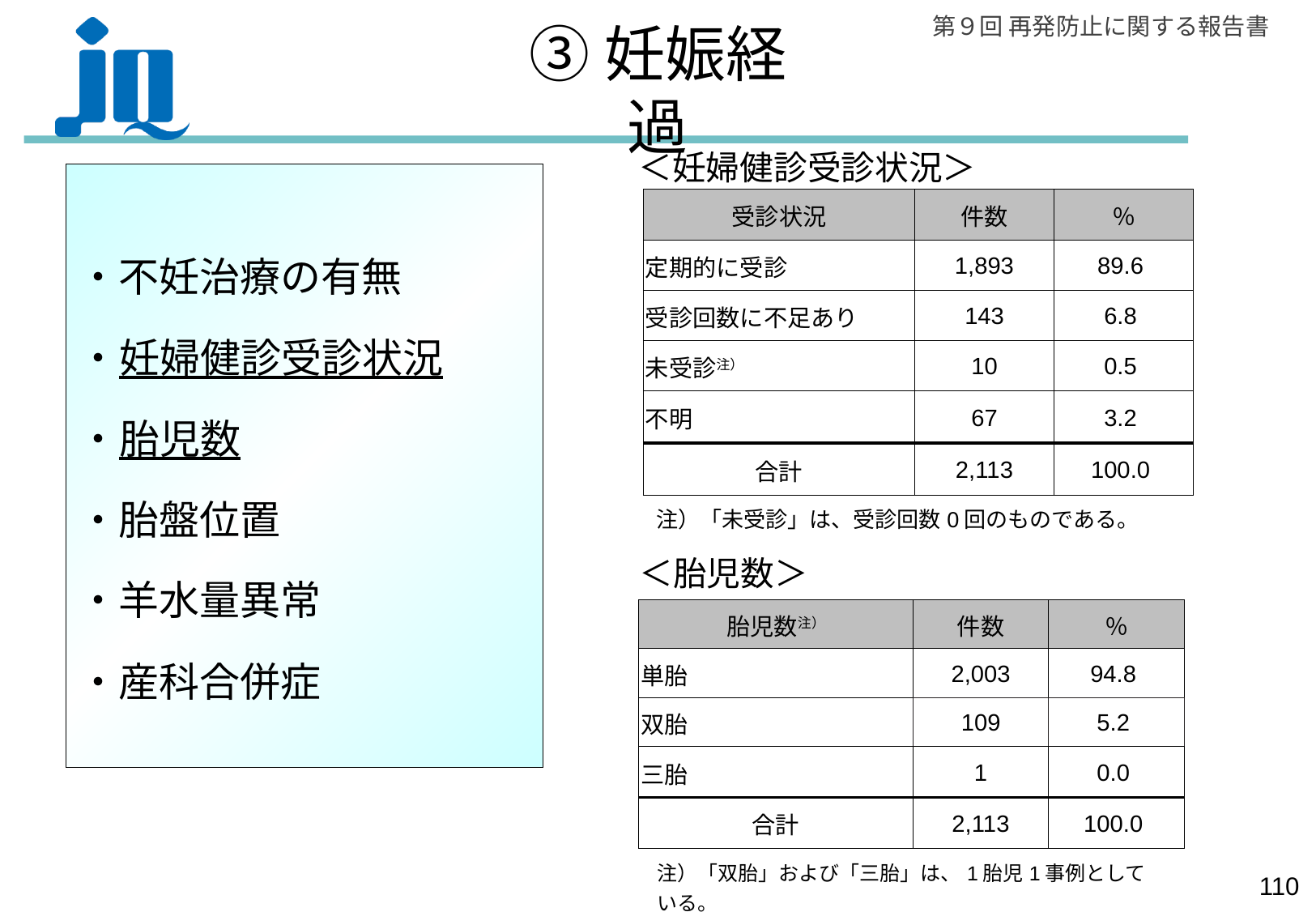

# ③妊娠経過
＜妊婦健診受診状況＞
・不妊治療の有無
・妊婦健診受診状況
・胎児数
・胎盤位置
・羊水量異常
・産科合併症
| 受診状況 | 件数 | ％ |
| --- | --- | --- |
| 定期的に受診 | 1,893 | 89.6 |
| 受診回数に不足あり | 143 | 6.8 |
| 未受診注） | 10 | 0.5 |
| 不明 | 67 | 3.2 |
| 合計 | 2,113 | 100.0 |
| 注）「未受診」は、受診回数0回のものである。 |  |  |
＜胎児数＞
| 胎児数注） | 件数 | ％ |
| --- | --- | --- |
| 単胎 | 2,003 | 94.8 |
| 双胎 | 109 | 5.2 |
| 三胎 | 1 | 0.0 |
| 合計 | 2,113 | 100.0 |
| 注）「双胎」および「三胎」は、1胎児1事例としている。 |  |  |
110